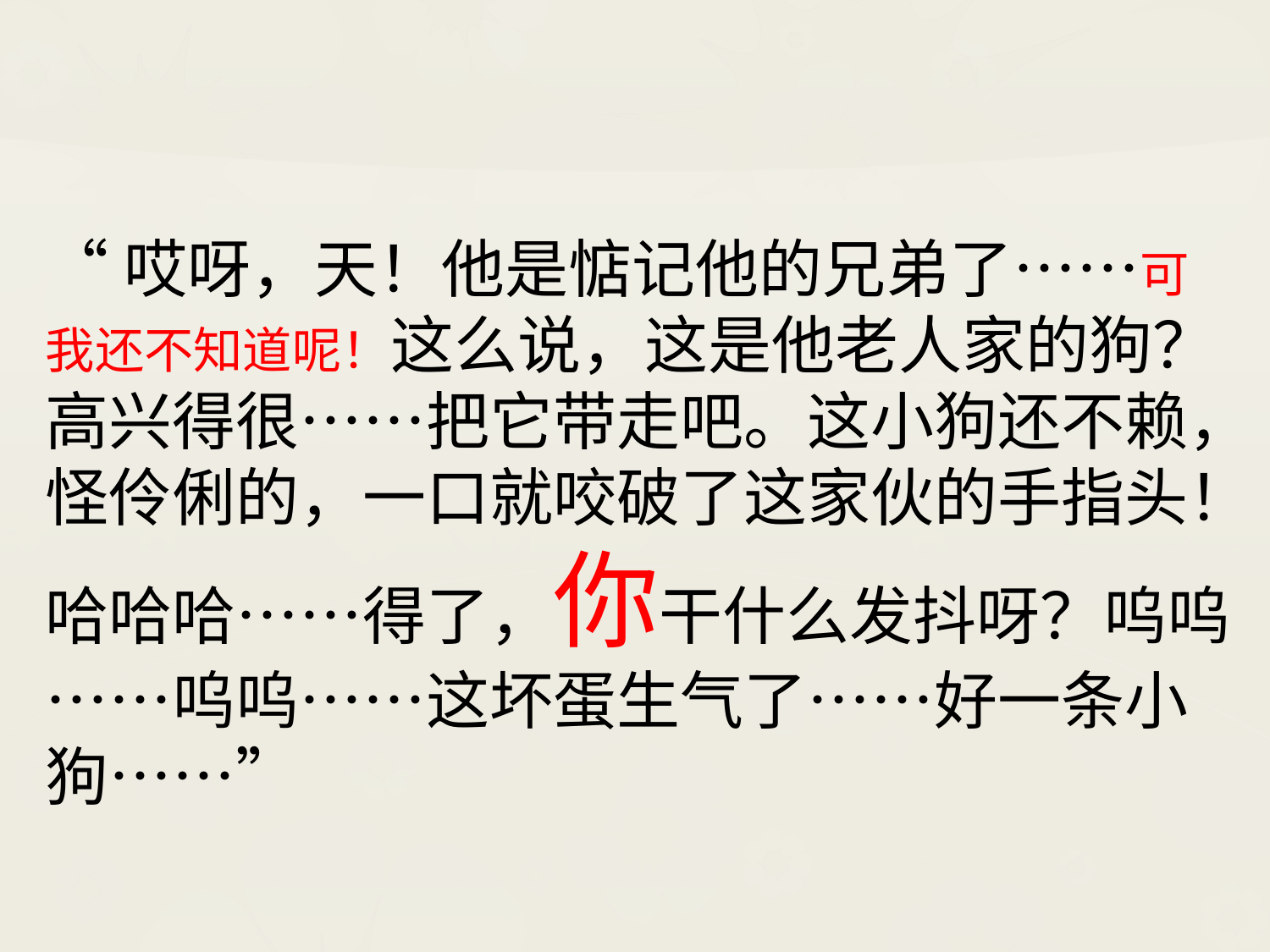

#
“哎呀，天！他是惦记他的兄弟了……可我还不知道呢！这么说，这是他老人家的狗？高兴得很……把它带走吧。这小狗还不赖，怪伶俐的，一口就咬破了这家伙的手指头！哈哈哈……得了，你干什么发抖呀？呜呜……呜呜……这坏蛋生气了……好一条小狗……”